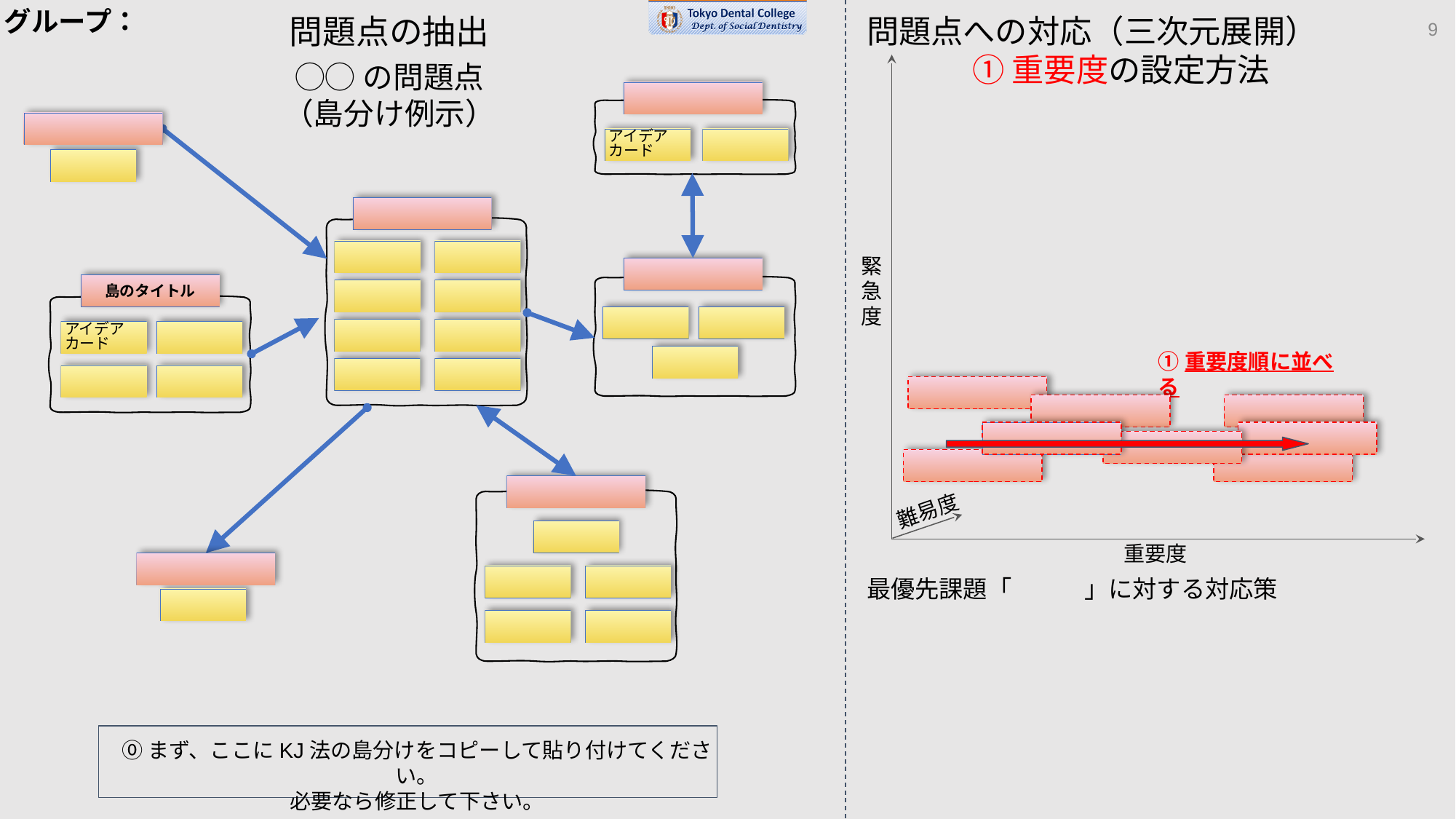

グループ：
問題点の抽出
問題点への対応（三次元展開）
①重要度の設定方法
◯◯の問題点
（島分け例示）
緊急度
重要度
難易度

アイデア
カード

島のタイトル

アイデア
カード

①重要度順に並べる

最優先課題「　　　」に対する対応策

⓪まず、ここにKJ法の島分けをコピーして貼り付けてください。
必要なら修正して下さい。
9